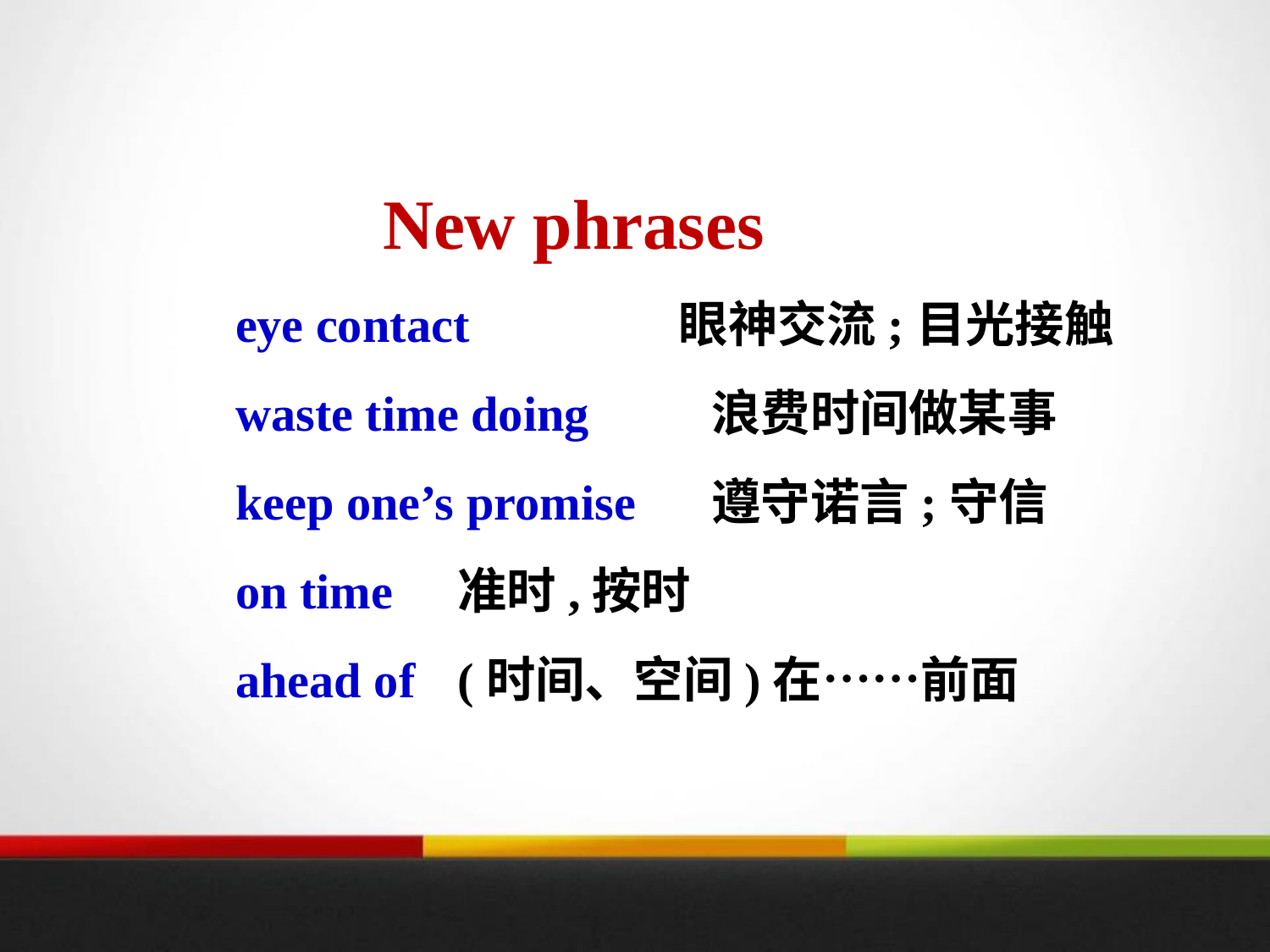

New phrases
eye contact　　　　眼神交流;目光接触
waste time doing	浪费时间做某事
keep one’s promise	遵守诺言;守信
on time	准时,按时
ahead of	(时间、空间)在……前面